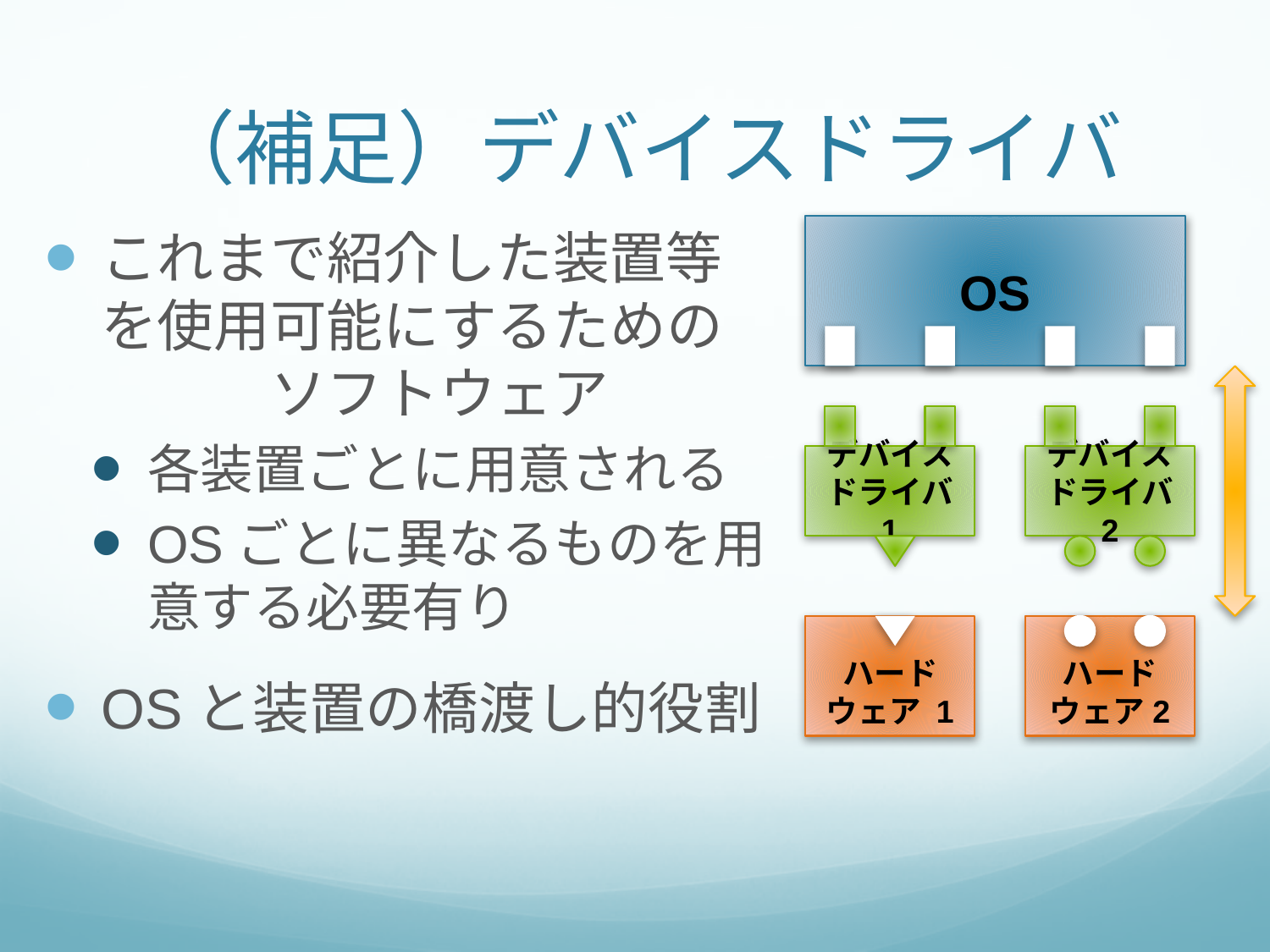

# （補足）デバイスドライバ
これまで紹介した装置等を使用可能にするための　　　ソフトウェア
各装置ごとに用意される
OSごとに異なるものを用意する必要有り
OSと装置の橋渡し的役割

OS

デバイス
ドライバ 1
デバイス
ドライバ 2

ハード
ウェア 1

ハード
ウェア2